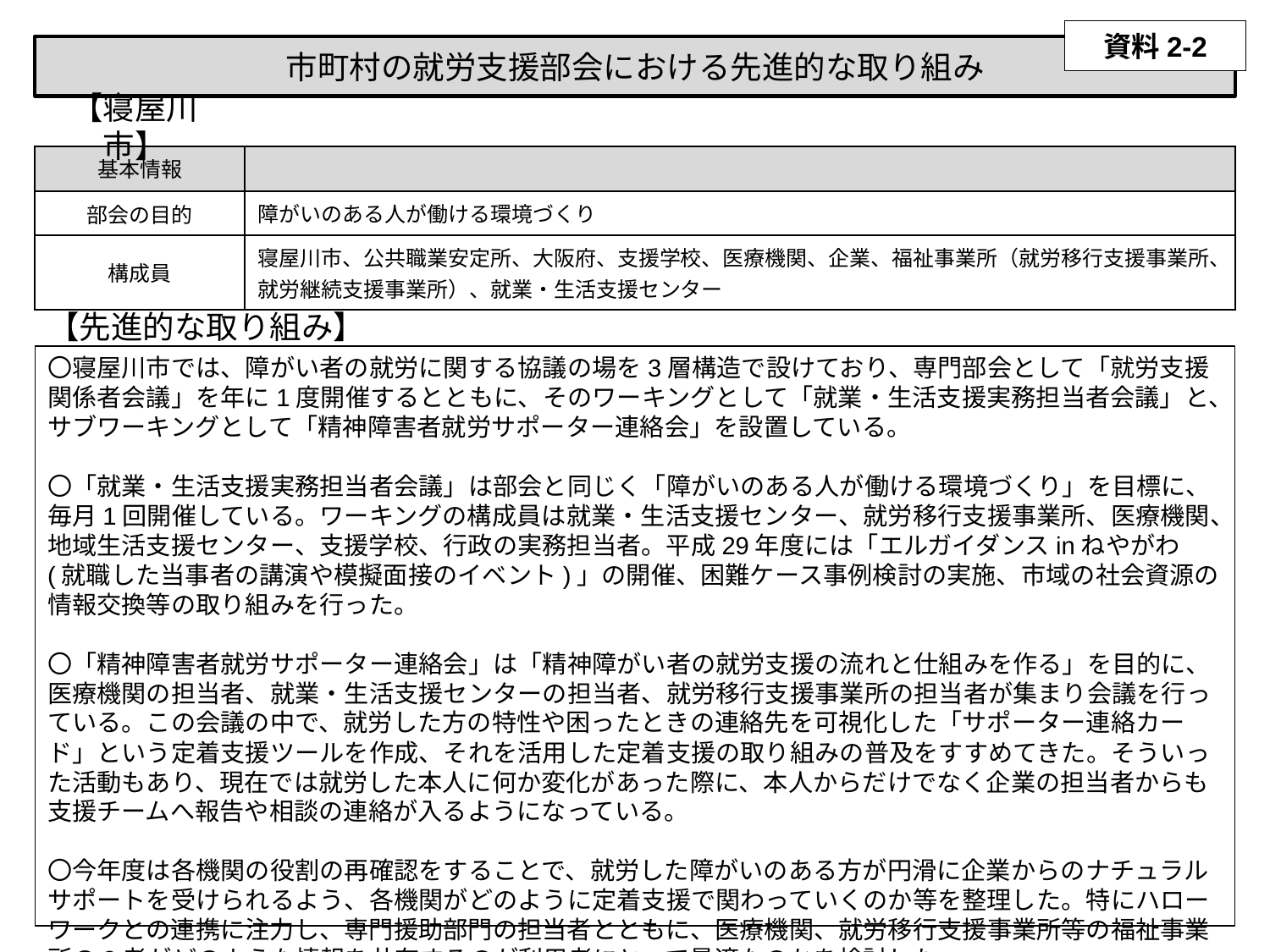

資料2-2
市町村の就労支援部会における先進的な取り組み
【寝屋川市】
| 基本情報 |  |
| --- | --- |
| 部会の目的 | 障がいのある人が働ける環境づくり |
| 構成員 | 寝屋川市、公共職業安定所、大阪府、支援学校、医療機関、企業、福祉事業所（就労移行支援事業所、就労継続支援事業所）、就業・生活支援センター |
【先進的な取り組み】
〇寝屋川市では、障がい者の就労に関する協議の場を3層構造で設けており、専門部会として「就労支援関係者会議」を年に1度開催するとともに、そのワーキングとして「就業・生活支援実務担当者会議」と、サブワーキングとして「精神障害者就労サポーター連絡会」を設置している。

〇「就業・生活支援実務担当者会議」は部会と同じく「障がいのある人が働ける環境づくり」を目標に、毎月1回開催している。ワーキングの構成員は就業・生活支援センター、就労移行支援事業所、医療機関、地域生活支援センター、支援学校、行政の実務担当者。平成29年度には「エルガイダンスinねやがわ(就職した当事者の講演や模擬面接のイベント)」の開催、困難ケース事例検討の実施、市域の社会資源の情報交換等の取り組みを行った。

〇「精神障害者就労サポーター連絡会」は「精神障がい者の就労支援の流れと仕組みを作る」を目的に、医療機関の担当者、就業・生活支援センターの担当者、就労移行支援事業所の担当者が集まり会議を行っている。この会議の中で、就労した方の特性や困ったときの連絡先を可視化した「サポーター連絡カード」という定着支援ツールを作成、それを活用した定着支援の取り組みの普及をすすめてきた。そういった活動もあり、現在では就労した本人に何か変化があった際に、本人からだけでなく企業の担当者からも支援チームへ報告や相談の連絡が入るようになっている。

〇今年度は各機関の役割の再確認をすることで、就労した障がいのある方が円滑に企業からのナチュラルサポートを受けられるよう、各機関がどのように定着支援で関わっていくのか等を整理した。特にハローワークとの連携に注力し、専門援助部門の担当者とともに、医療機関、就労移行支援事業所等の福祉事業所の3者がどのような情報を共有するのが利用者にとって最適なのかを検討した。